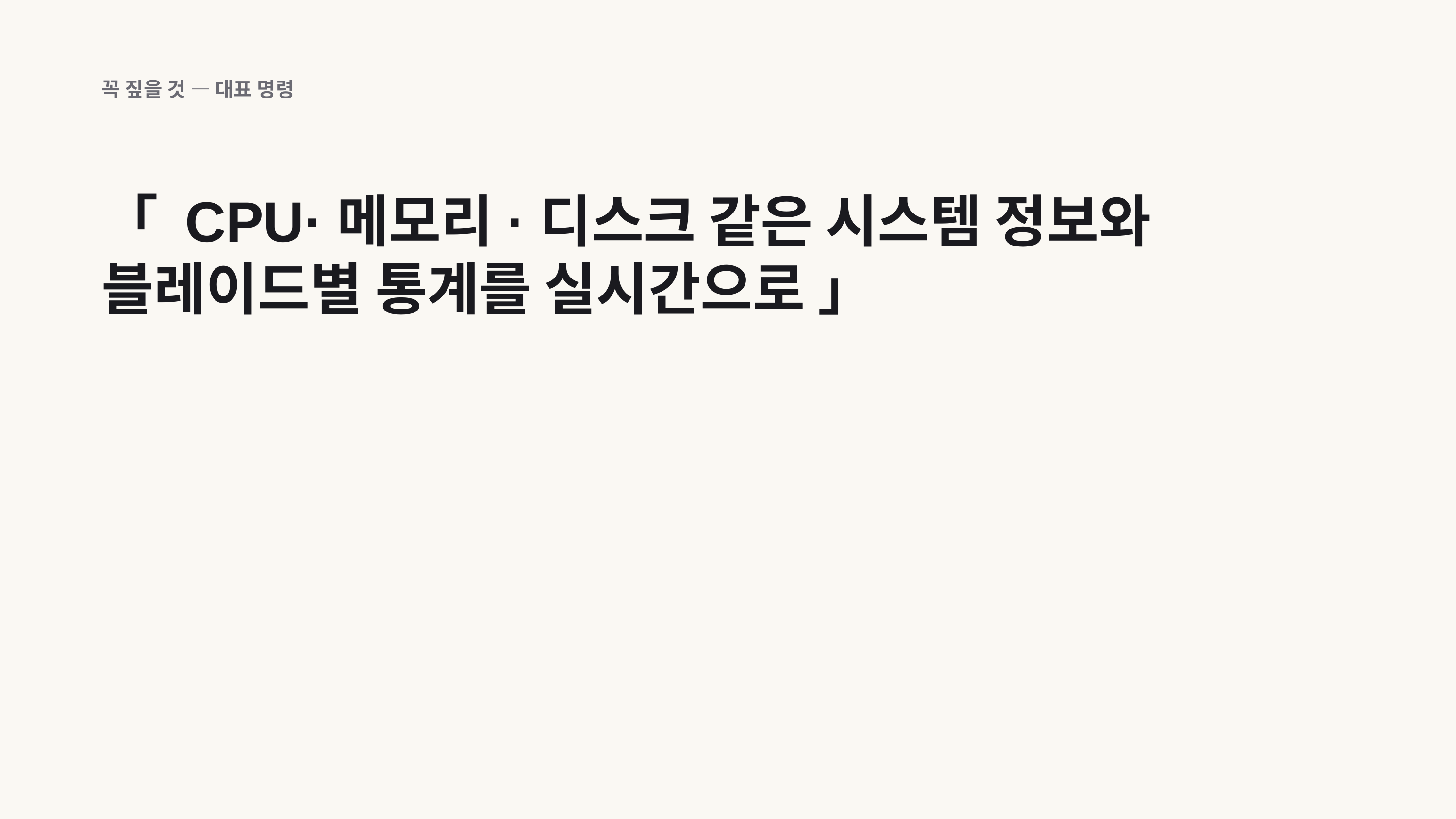

꼭 짚을 것 — 대표 명령
「 CPU·메모리·디스크 같은 시스템 정보와 블레이드별 통계를 실시간으로 」